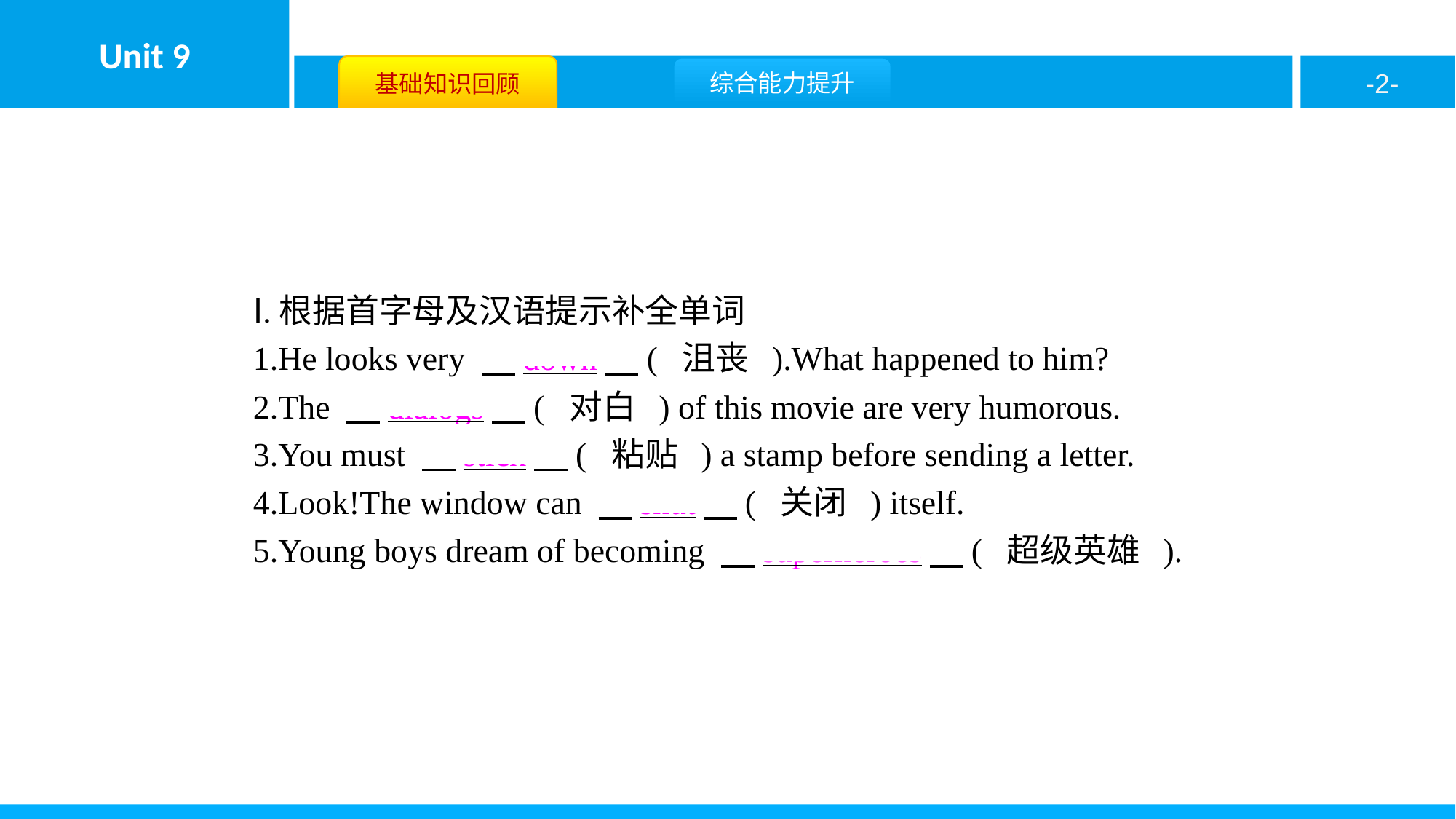

Ⅰ.根据首字母及汉语提示补全单词
1.He looks very 　down　(  沮丧  ).What happened to him?
2.The 　dialogs　(  对白  ) of this movie are very humorous.
3.You must 　stick　(  粘贴  ) a stamp before sending a letter.
4.Look!The window can 　shut　(  关闭  ) itself.
5.Young boys dream of becoming 　superheroes　(  超级英雄  ).